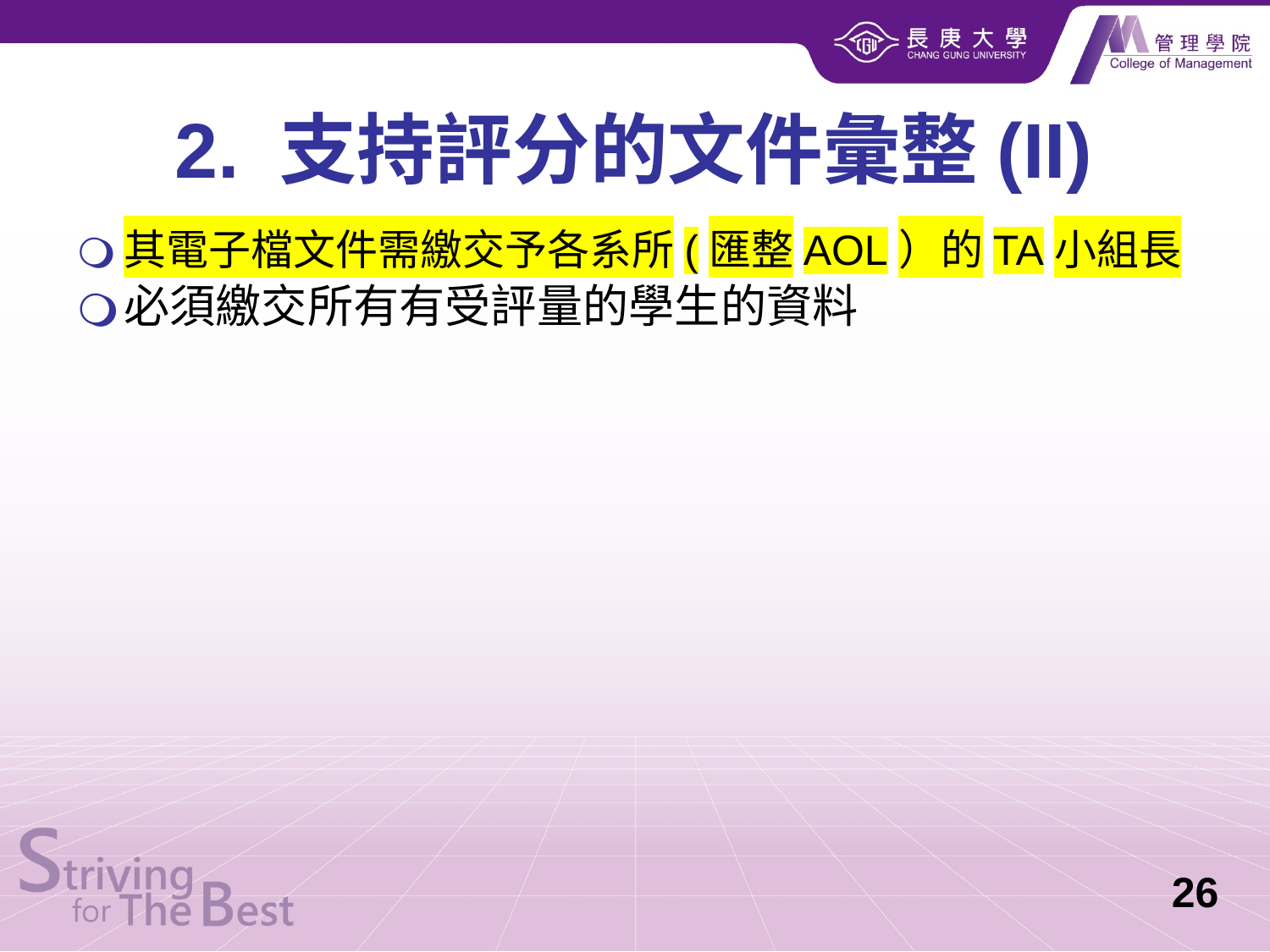

2. 支持評分的文件彙整(II)
其電子檔文件需繳交予各系所(匯整AOL）的TA小組長
必須繳交所有有受評量的學生的資料
26